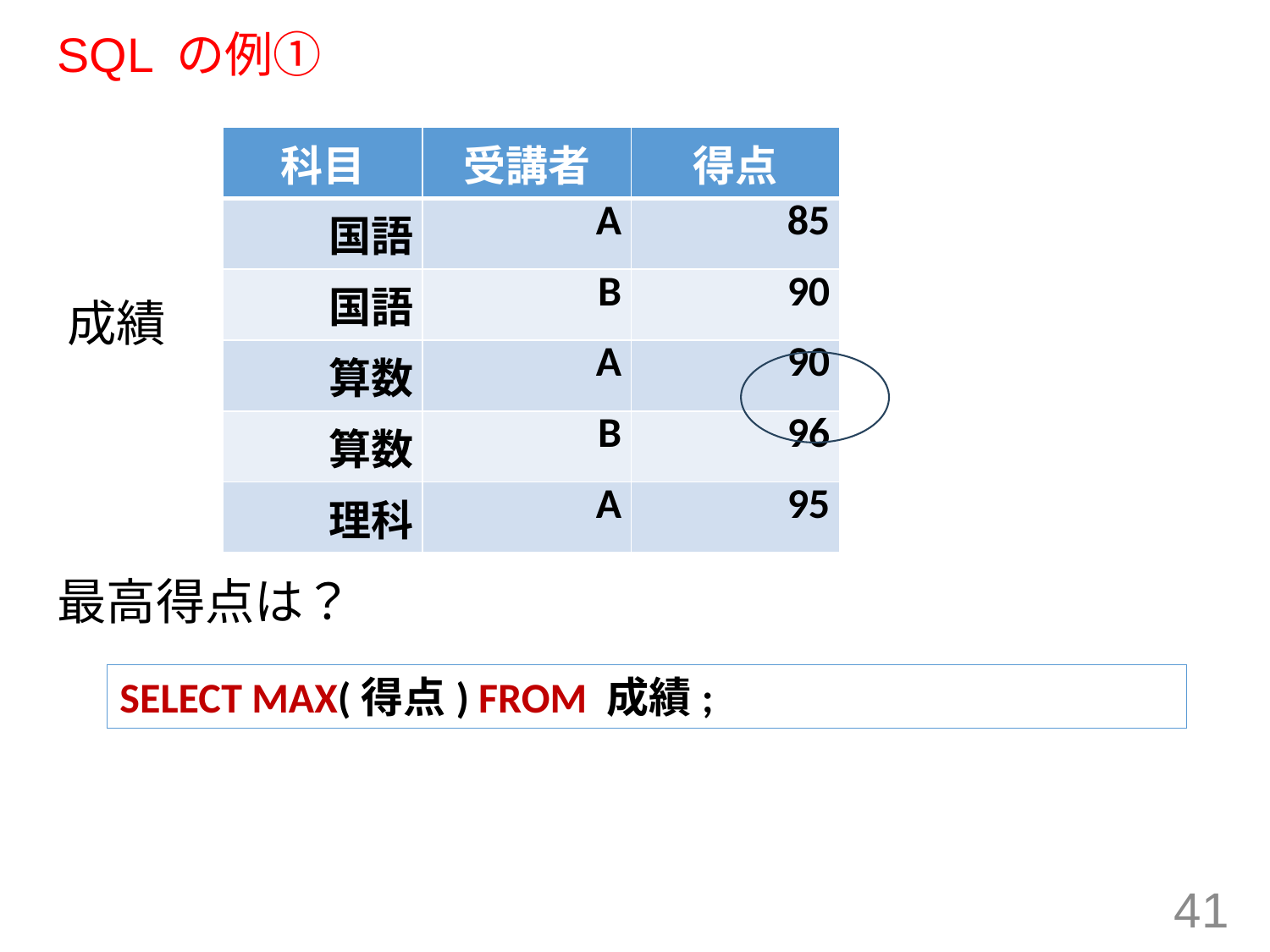

# SQL の例①
| 科目 | 受講者 | 得点 |
| --- | --- | --- |
| 国語 | A | 85 |
| 国語 | B | 90 |
| 算数 | A | 90 |
| 算数 | B | 96 |
| 理科 | A | 95 |
成績

最高得点は？
SELECT MAX(得点) FROM 成績;
41